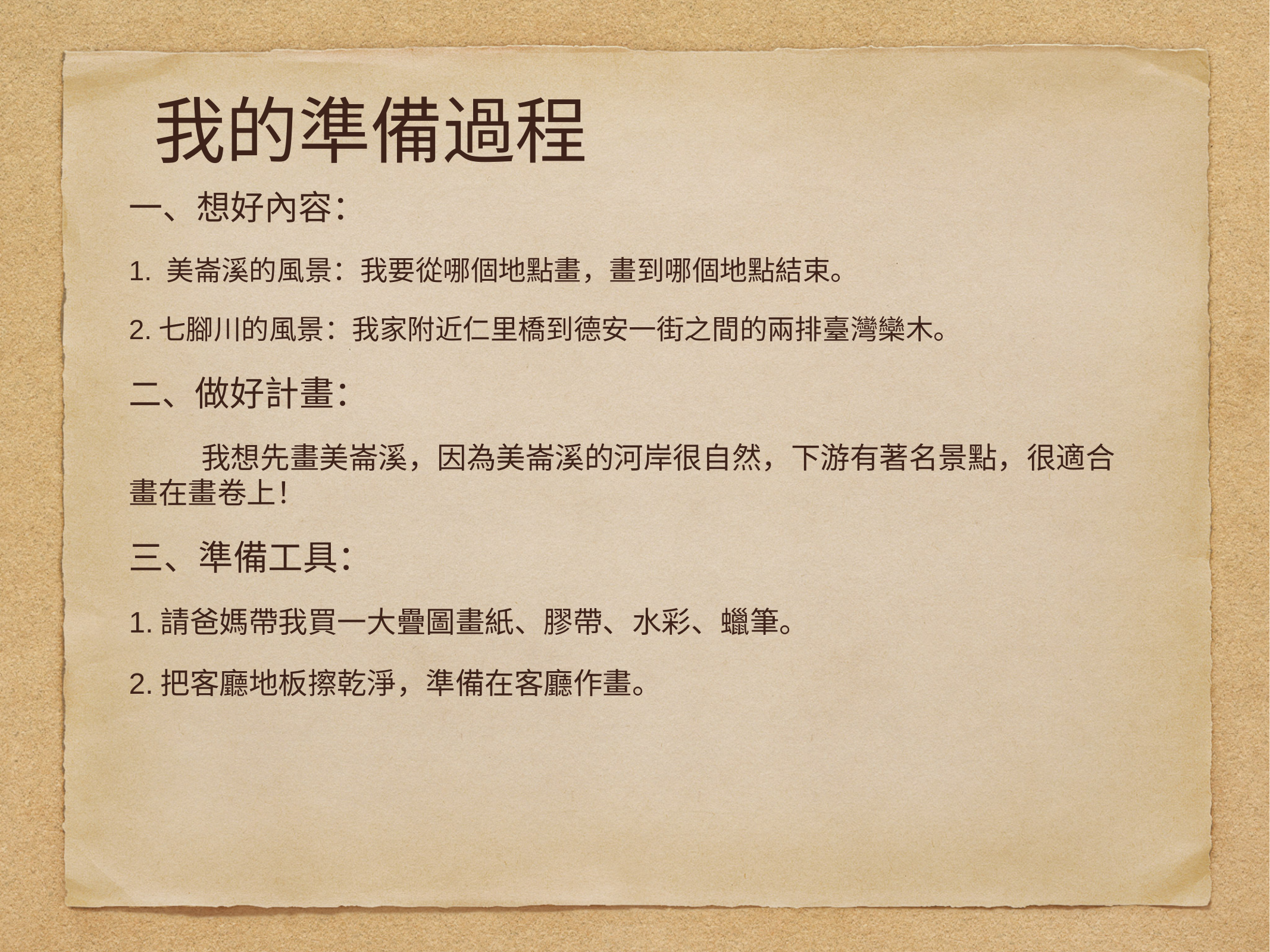

# 我的準備過程
一、想好內容：
1. 美崙溪的風景：我要從哪個地點畫，畫到哪個地點結束。
2.七腳川的風景：我家附近仁里橋到德安一街之間的兩排臺灣欒木。
二、做好計畫：
          我想先畫美崙溪，因為美崙溪的河岸很自然，下游有著名景點，很適合畫在畫卷上！
三、準備工具：
1.請爸媽帶我買一大疊圖畫紙、膠帶、水彩、蠟筆。
2.把客廳地板擦乾淨，準備在客廳作畫。
4